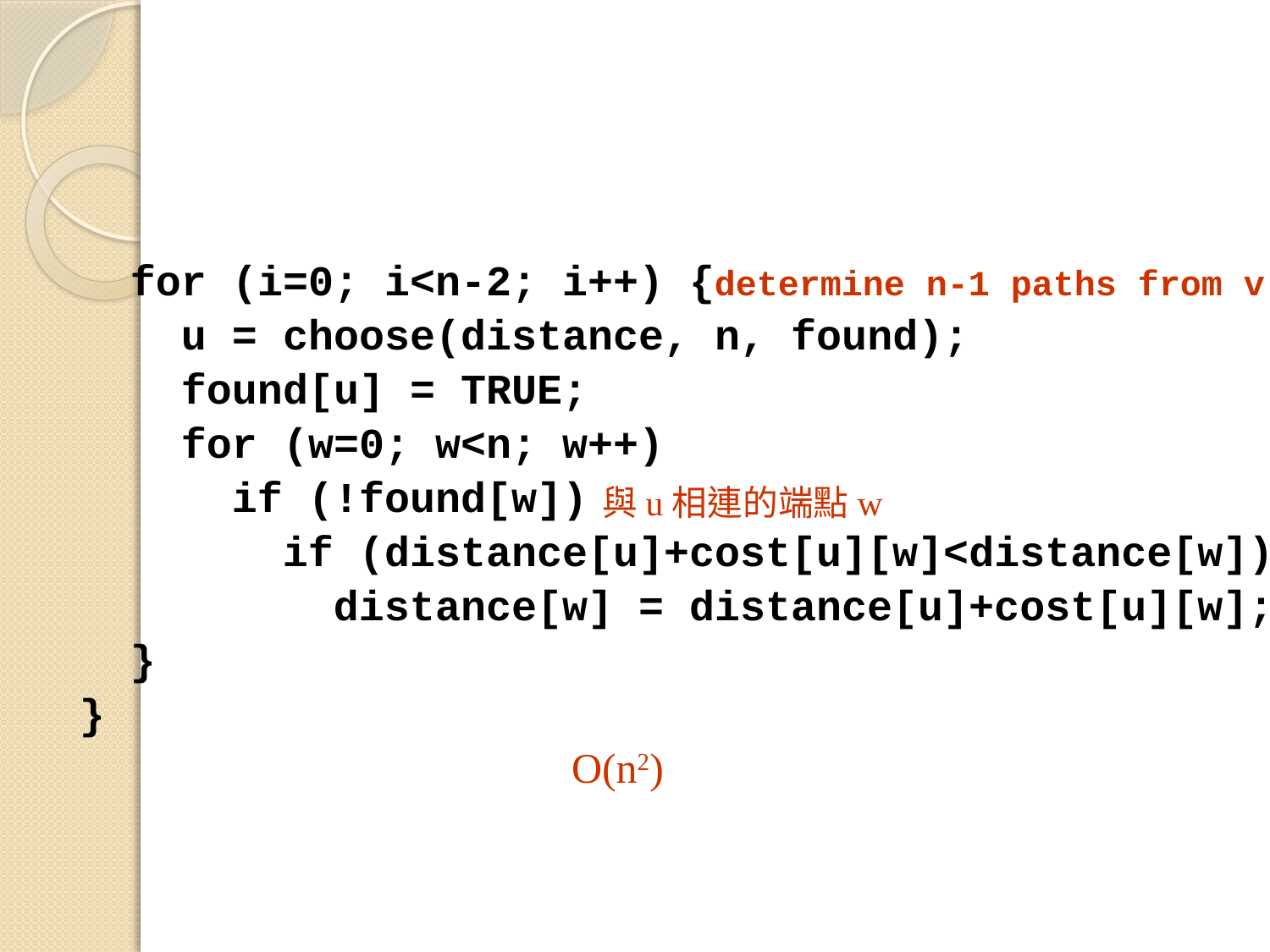

for (i=0; i<n-2; i++) {determine n-1 paths from v
    u = choose(distance, n, found);
    found[u] = TRUE;
    for (w=0; w<n; w++)
      if (!found[w])
        if (distance[u]+cost[u][w]<distance[w])
          distance[w] = distance[u]+cost[u][w];
  }
}
與u相連的端點w
O(n2)